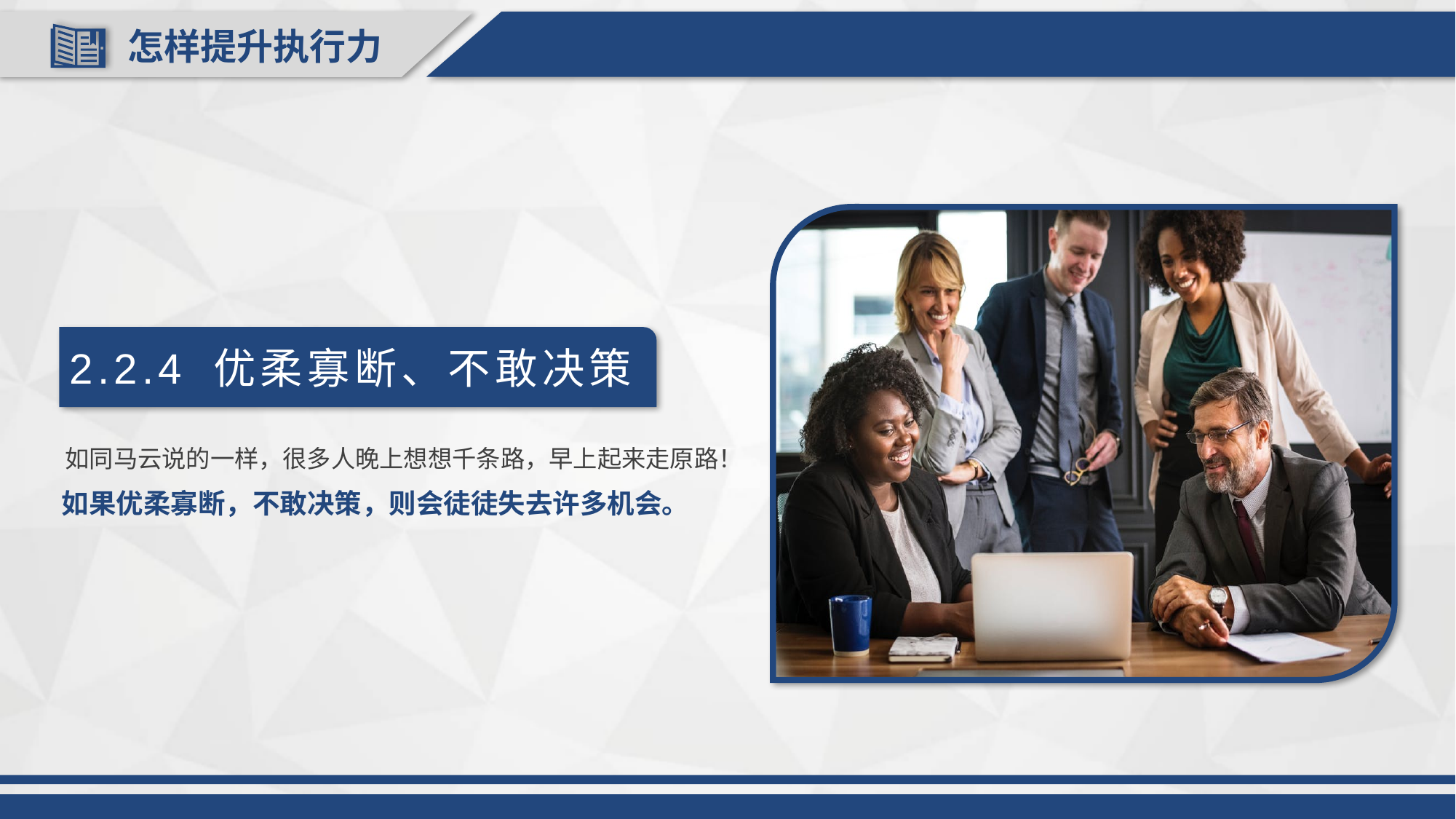

怎样提升执行力

2.2.4 优柔寡断、不敢决策
如同马云说的一样，很多人晚上想想千条路，早上起来走原路！
如果优柔寡断，不敢决策，则会徒徒失去许多机会。